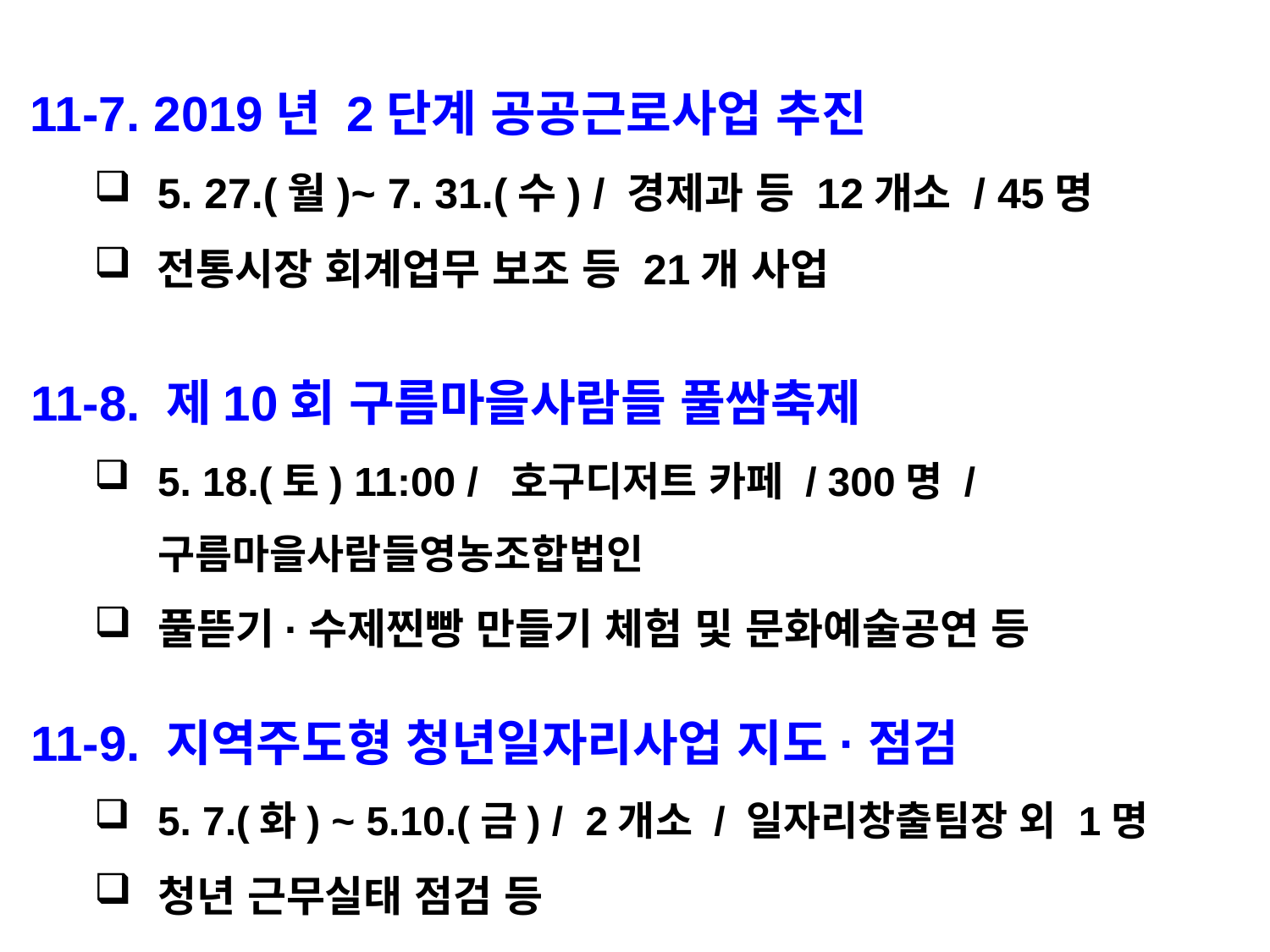

11-7. 2019년 2단계 공공근로사업 추진
5. 27.(월)~ 7. 31.(수) / 경제과 등 12개소 / 45명
전통시장 회계업무 보조 등 21개 사업
11-8. 제10회 구름마을사람들 풀쌈축제
5. 18.(토) 11:00 /  호구디저트 카페 / 300명 / 구름마을사람들영농조합법인
풀뜯기·수제찐빵 만들기 체험 및 문화예술공연 등
11-9. 지역주도형 청년일자리사업 지도·점검
5. 7.(화) ~ 5.10.(금) /  2개소 / 일자리창출팀장 외 1명
청년 근무실태 점검 등